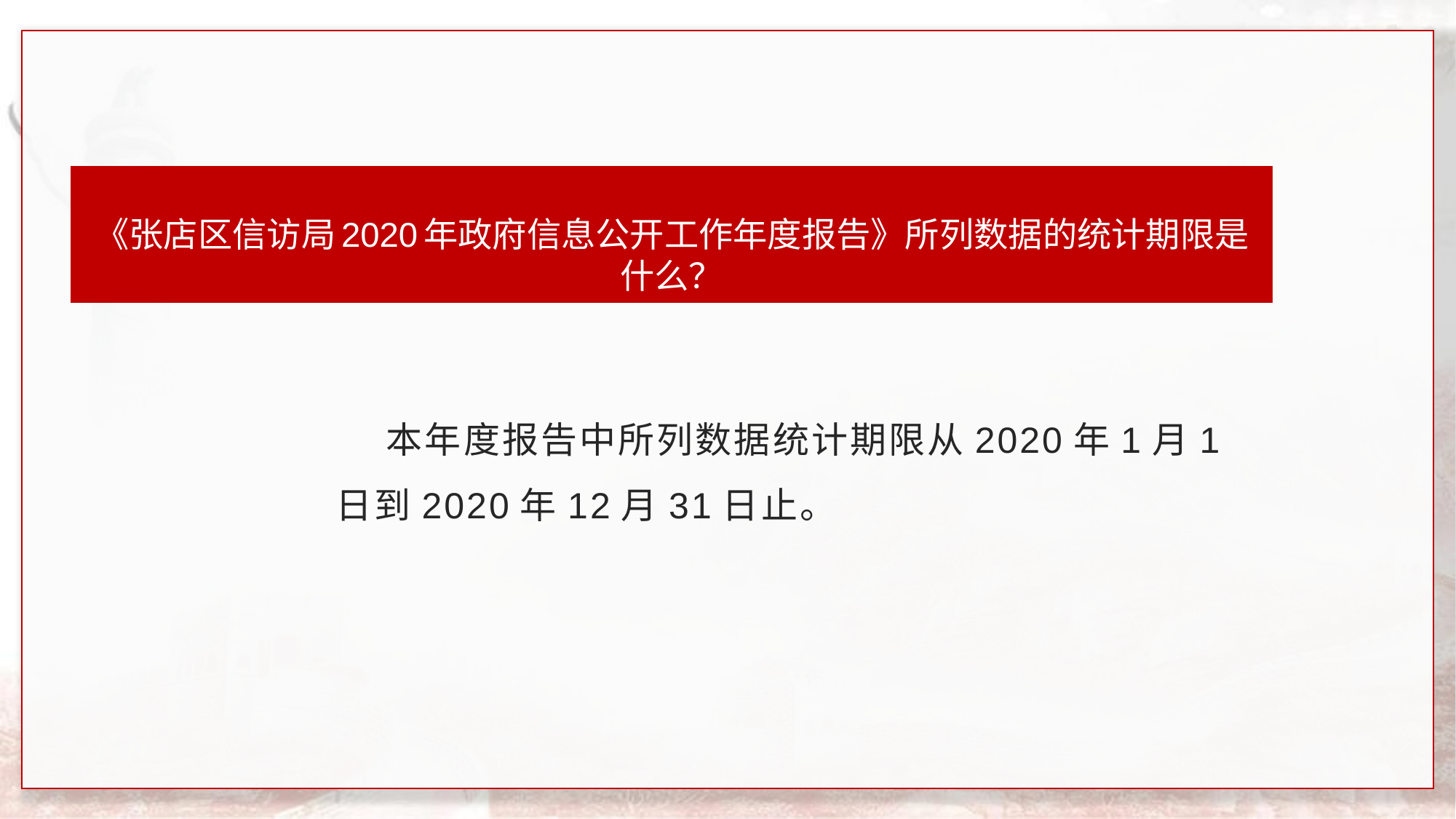

《张店区信访局2020年政府信息公开工作年度报告》所列数据的统计期限是什么？

    本年度报告中所列数据统计期限从2020年1月1日到2020年12月31日止。